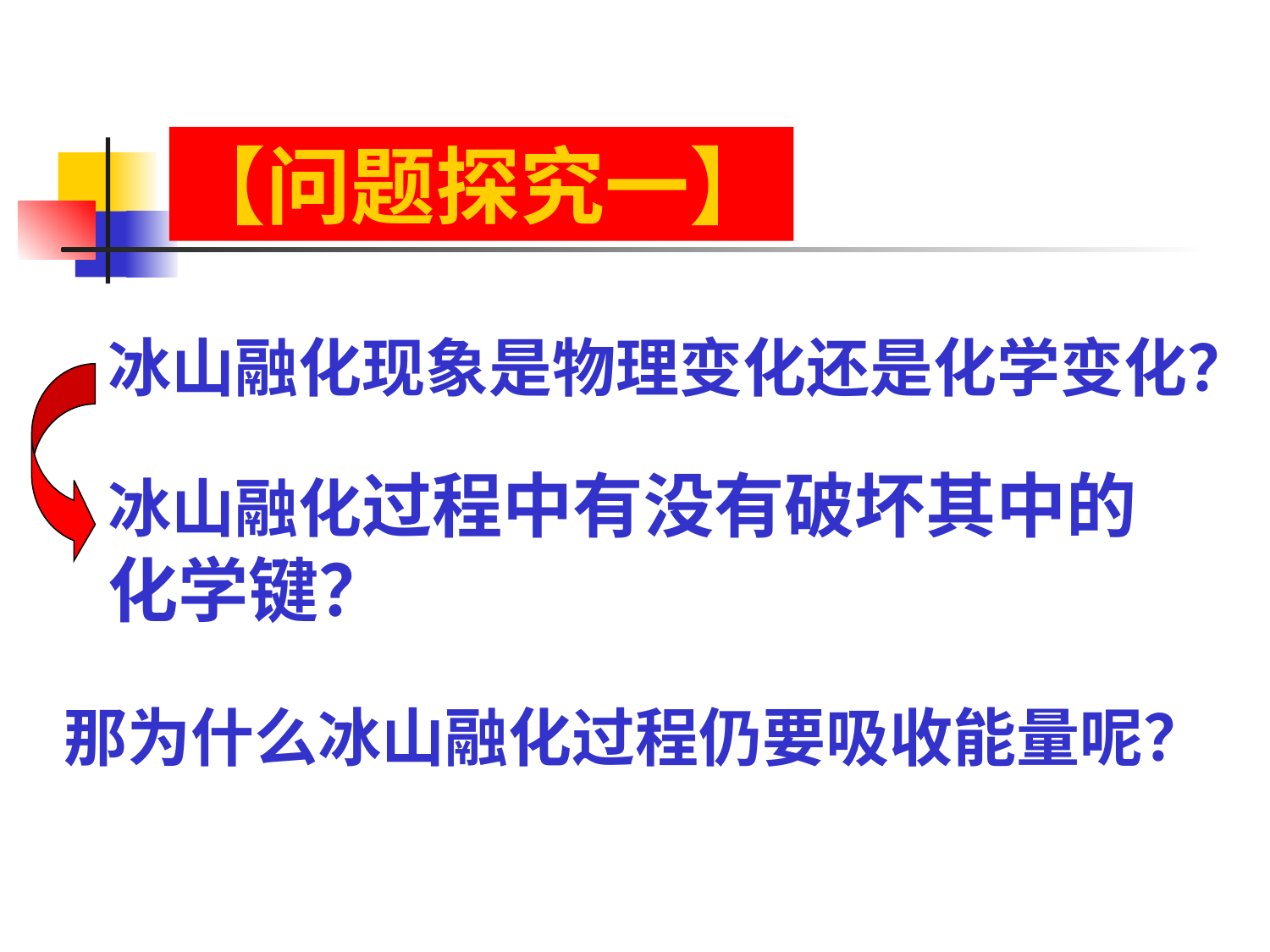

【问题探究一】
冰山融化现象是物理变化还是化学变化？

冰山融化过程中有没有破坏其中的化学键？
那为什么冰山融化过程仍要吸收能量呢？